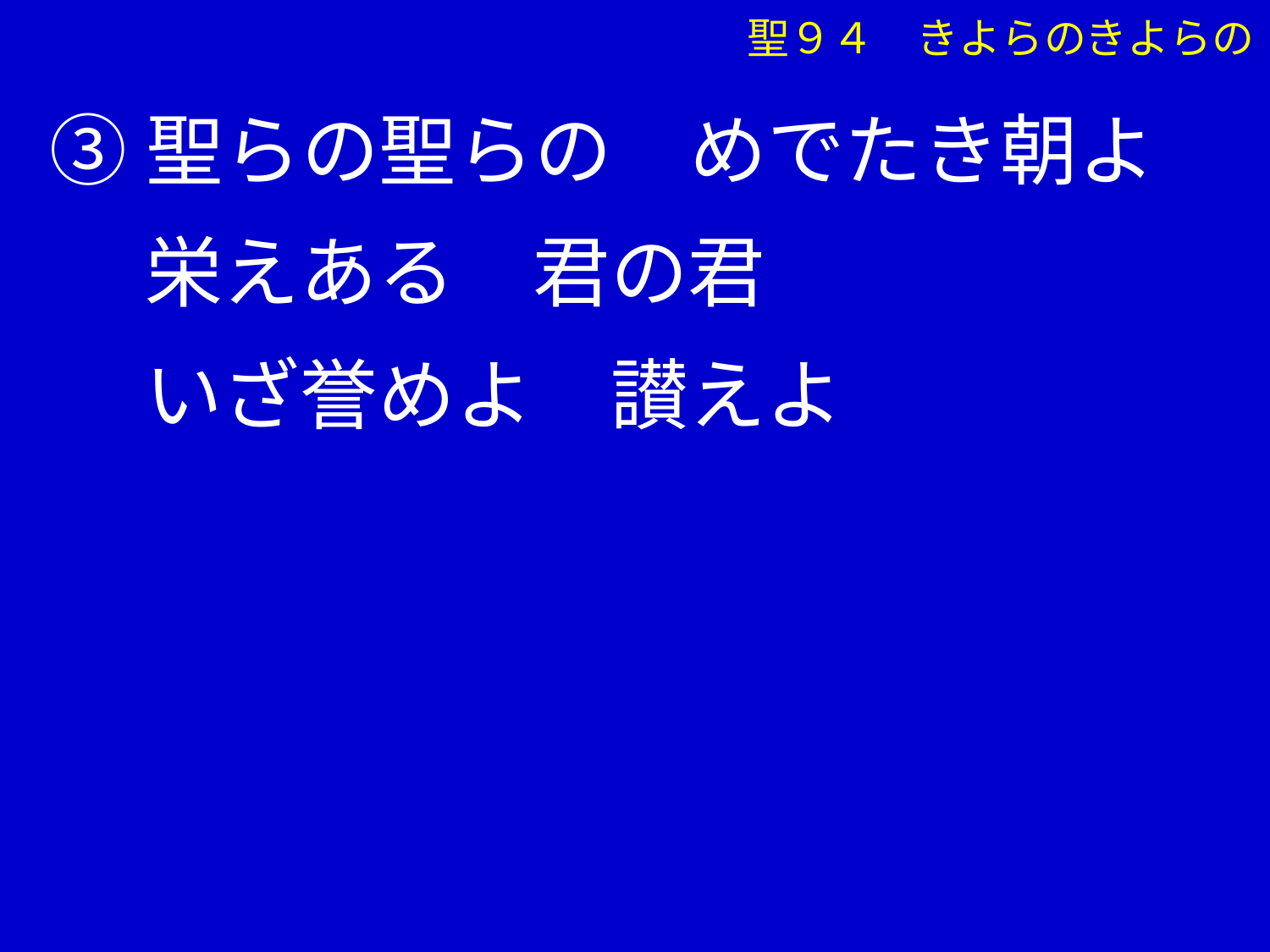

③聖らの聖らの　めでたき朝よ
　 栄えある　君の君
　 いざ誉めよ　讃えよ

聖９４　きよらのきよらの